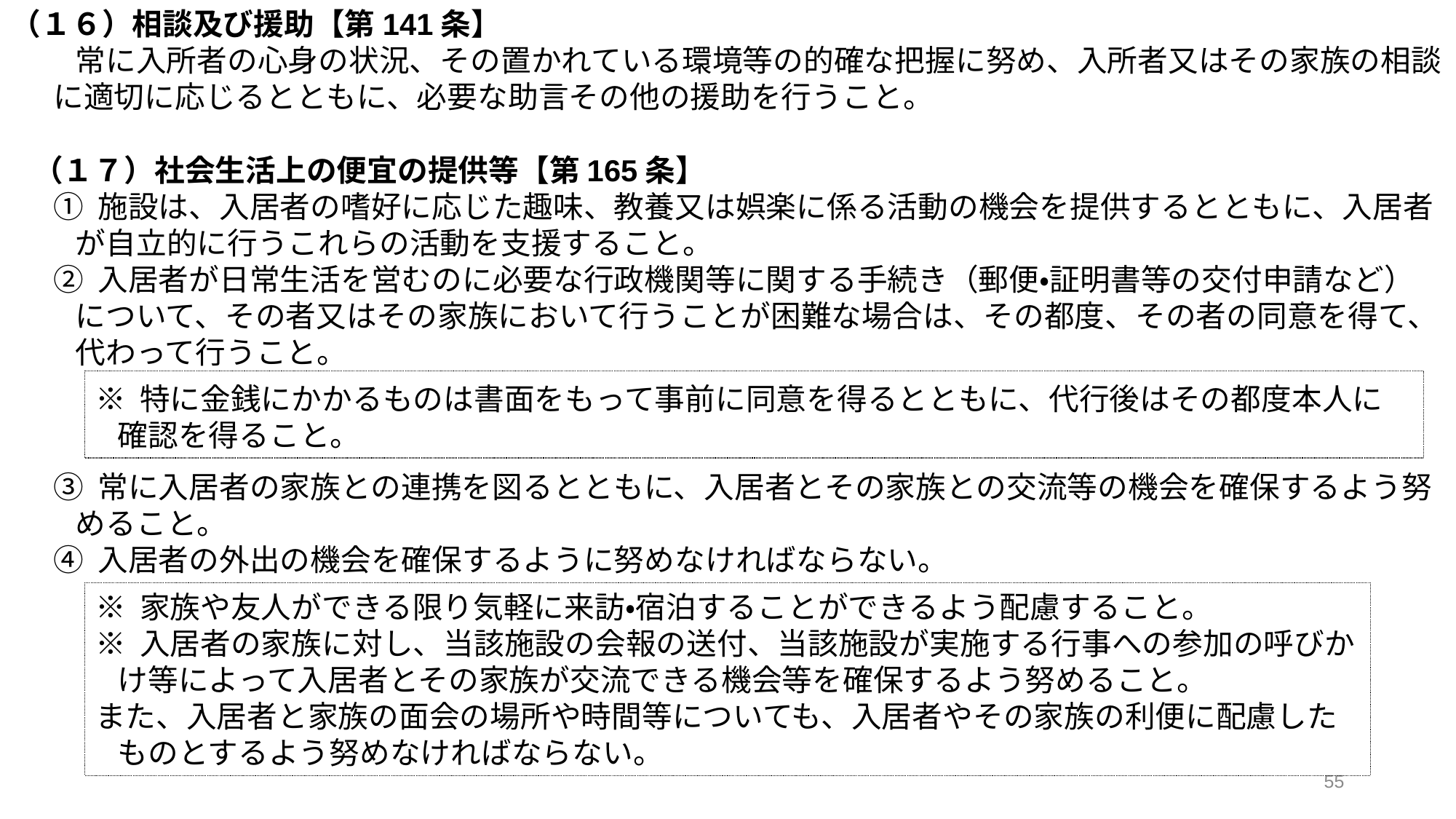

（１６）相談及び援助【第141条】
常に入所者の心身の状況、その置かれている環境等の的確な把握に努め、入所者又はその家族の相談に適切に応じるとともに、必要な助言その他の援助を行うこと。

（１７）社会生活上の便宜の提供等【第165条】
① 施設は、入居者の嗜好に応じた趣味、教養又は娯楽に係る活動の機会を提供するとともに、入居者が自立的に行うこれらの活動を支援すること。
② 入居者が日常生活を営むのに必要な行政機関等に関する手続き（郵便・証明書等の交付申請など）について、その者又はその家族において行うことが困難な場合は、その都度、その者の同意を得て、代わって行うこと。

③ 常に入居者の家族との連携を図るとともに、入居者とその家族との交流等の機会を確保するよう努めること。
④ 入居者の外出の機会を確保するように努めなければならない。

※ 特に金銭にかかるものは書面をもって事前に同意を得るとともに、代行後はその都度本人に確認を得ること。
※ 家族や友人ができる限り気軽に来訪・宿泊することができるよう配慮すること。
※ 入居者の家族に対し、当該施設の会報の送付、当該施設が実施する行事への参加の呼びかけ等によって入居者とその家族が交流できる機会等を確保するよう努めること。
また、入居者と家族の面会の場所や時間等についても、入居者やその家族の利便に配慮したものとするよう努めなければならない。
55